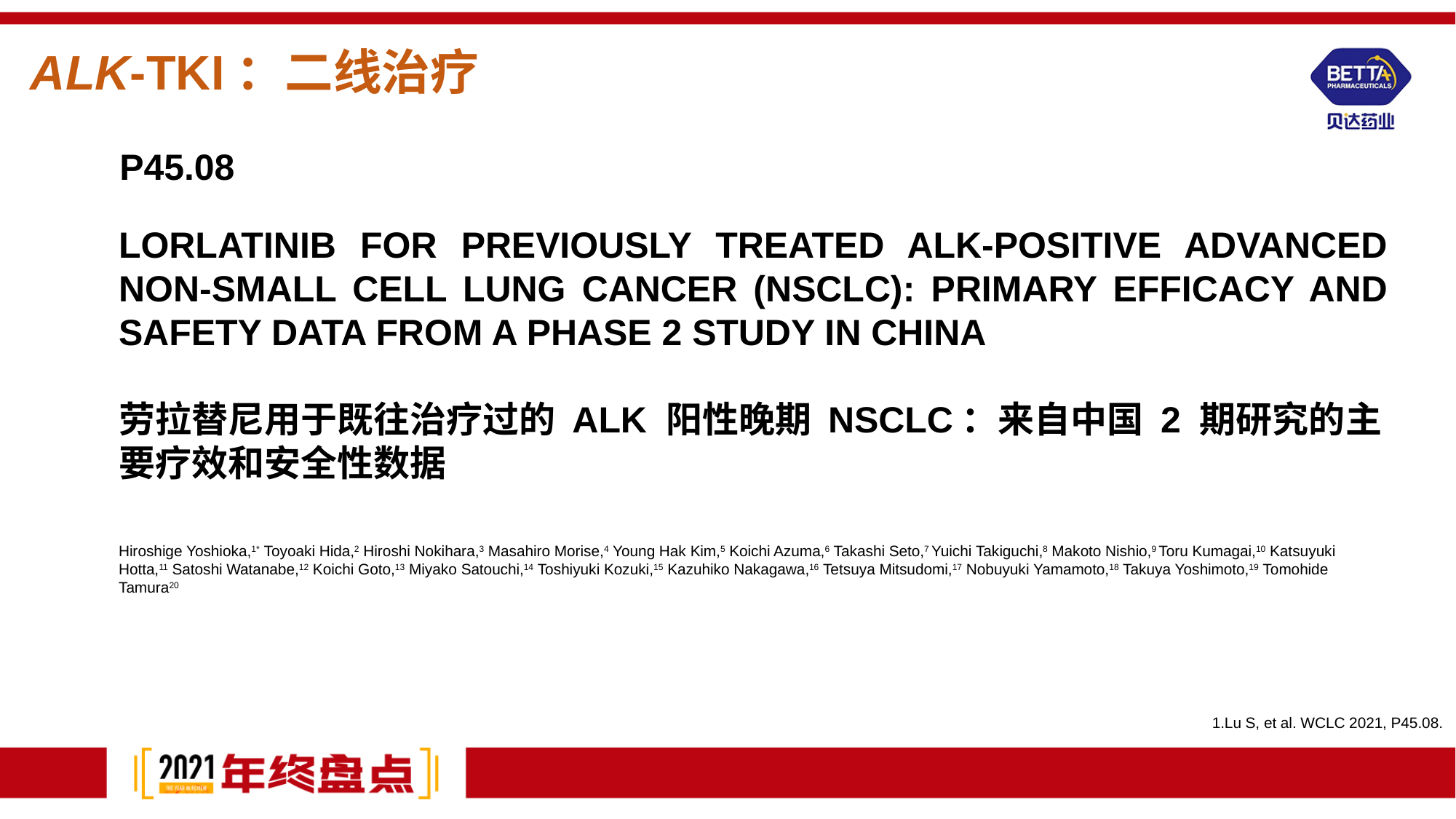

ALK-TKI：二线治疗
P45.08
LORLATINIB FOR PREVIOUSLY TREATED ALK-POSITIVE ADVANCED NON-SMALL CELL LUNG CANCER (NSCLC): PRIMARY EFFICACY AND SAFETY DATA FROM A PHASE 2 STUDY IN CHINA
劳拉替尼用于既往治疗过的 ALK 阳性晚期 NSCLC：来自中国 2 期研究的主要疗效和安全性数据
Hiroshige Yoshioka,1* Toyoaki Hida,2 Hiroshi Nokihara,3 Masahiro Morise,4 Young Hak Kim,5 Koichi Azuma,6 Takashi Seto,7 Yuichi Takiguchi,8 Makoto Nishio,9 Toru Kumagai,10 Katsuyuki Hotta,11 Satoshi Watanabe,12 Koichi Goto,13 Miyako Satouchi,14 Toshiyuki Kozuki,15 Kazuhiko Nakagawa,16 Tetsuya Mitsudomi,17 Nobuyuki Yamamoto,18 Takuya Yoshimoto,19 Tomohide Tamura20
1.Lu S, et al. WCLC 2021, P45.08.